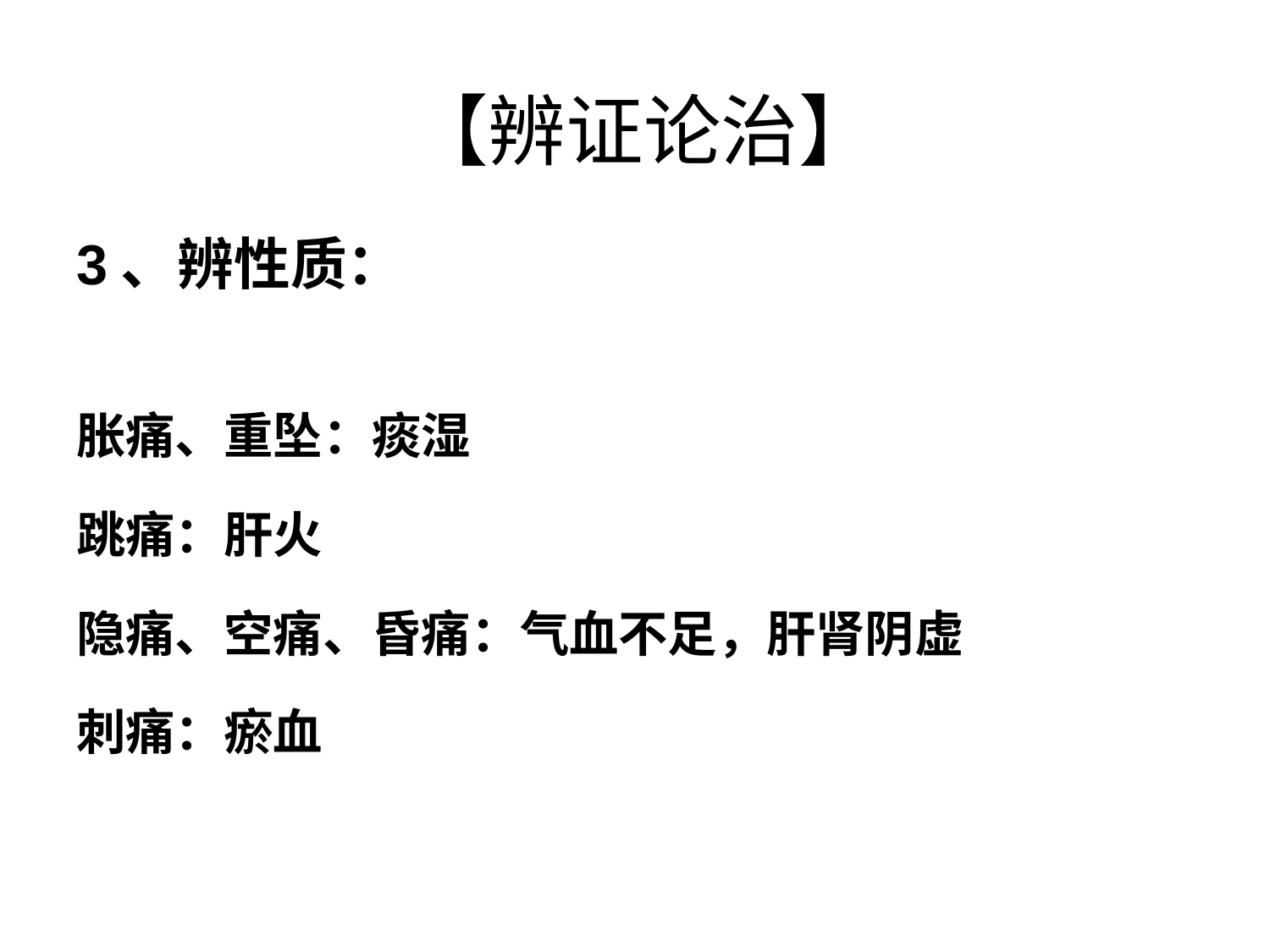

# 【辨证论治】
3、辨性质：

胀痛、重坠：痰湿
跳痛：肝火
隐痛、空痛、昏痛：气血不足，肝肾阴虚
刺痛：瘀血